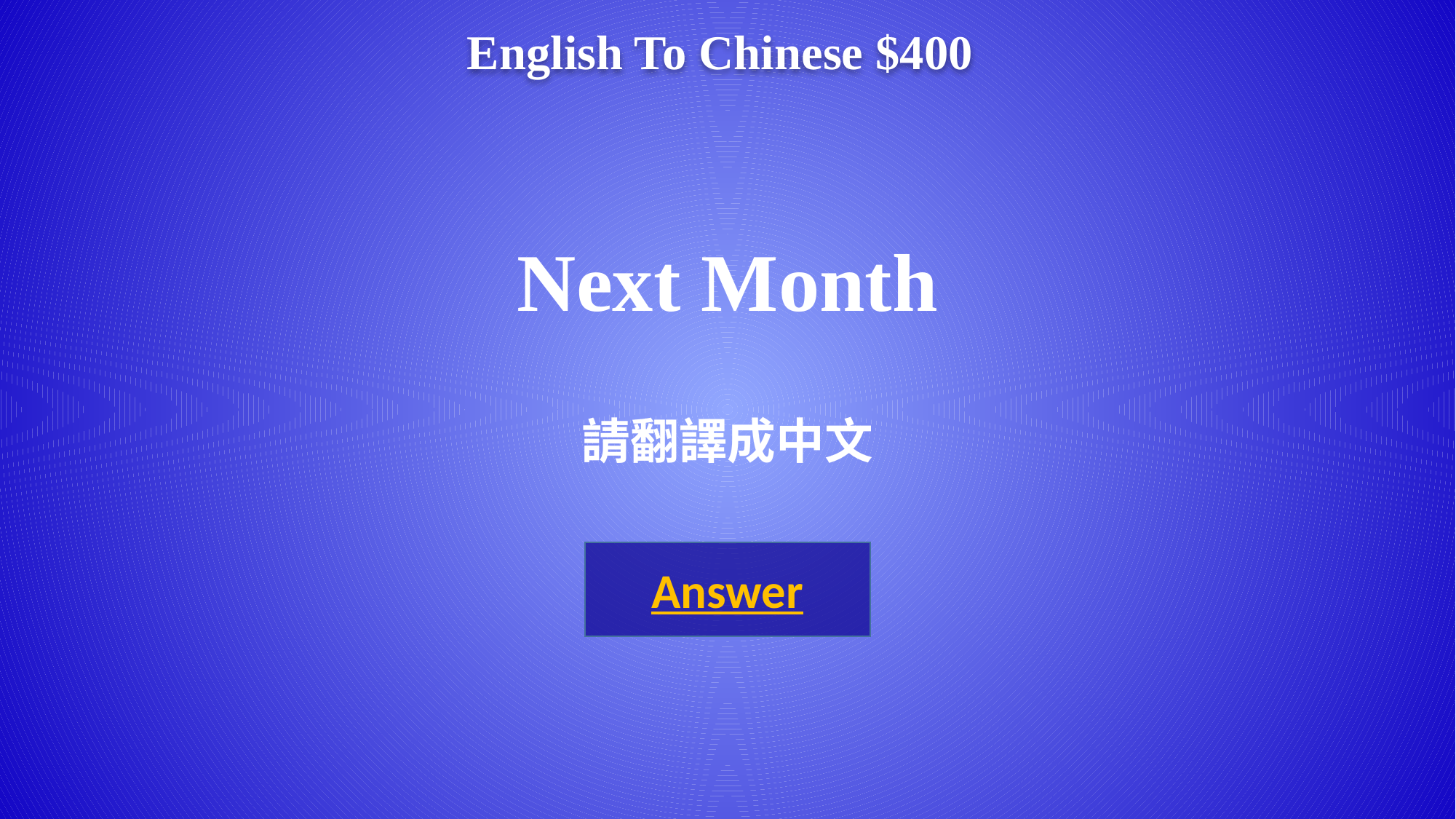

English To Chinese $400

# Next Month 請翻譯成中文